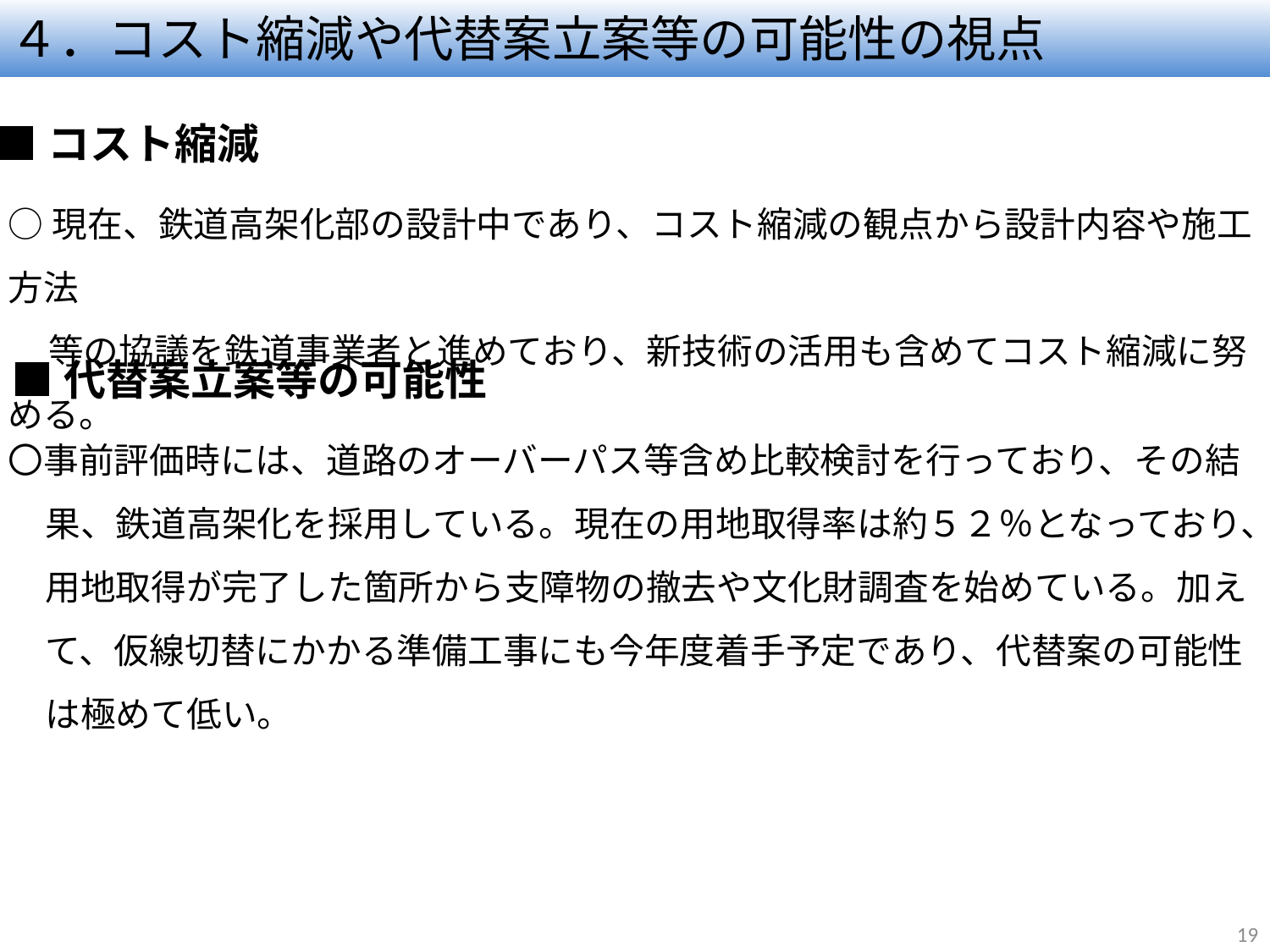

# ４．コスト縮減や代替案⽴案等の可能性の視点
■コスト縮減
○現在、鉄道高架化部の設計中であり、コスト縮減の観点から設計内容や施工方法
    等の協議を鉄道事業者と進めており、新技術の活用も含めてコスト縮減に努める。
■代替案立案等の可能性
〇事前評価時には、道路のオーバーパス等含め比較検討を行っており、その結果、鉄道高架化を採用している。現在の用地取得率は約５２％となっており、用地取得が完了した箇所から支障物の撤去や文化財調査を始めている。加えて、仮線切替にかかる準備工事にも今年度着手予定であり、代替案の可能性は極めて低い。
19